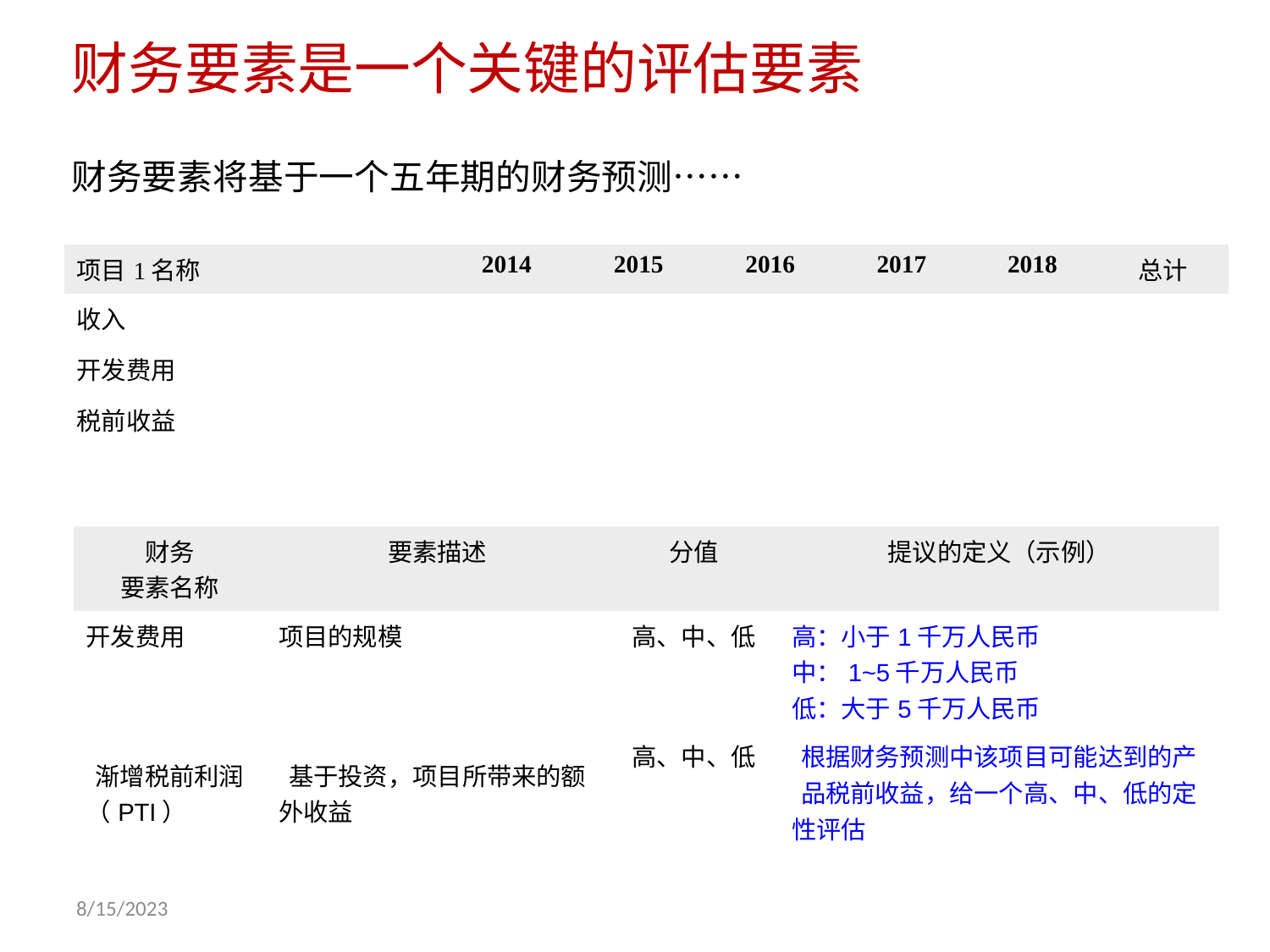

财务要素是一个关键的评估要素

财务要素将基于一个五年期的财务预测……
| 项目1名称 | 2014 | 2015 | 2016 | 2017 | 2018 | 总计 |
| --- | --- | --- | --- | --- | --- | --- |
| 收入 |  |  |  |  |  |  |
| 开发费用 |  |  |  |  |  |  |
| 税前收益 |  |  |  |  |  |  |
| 财务 要素名称 | 要素描述 | 分值 | 提议的定义（示例） |
| --- | --- | --- | --- |
| 开发费用 | 项目的规模 | 高、中、低 | 高：小于1千万人民币 中：1~5千万人民币 低：大于5千万人民币 |
| 渐增税前利润 （PTI） | 基于投资，项目所带来的额 外收益 | 高、中、低 | 根据财务预测中该项目可能达到的产 品税前收益，给一个高、中、低的定 性评估 |
8/15/2023